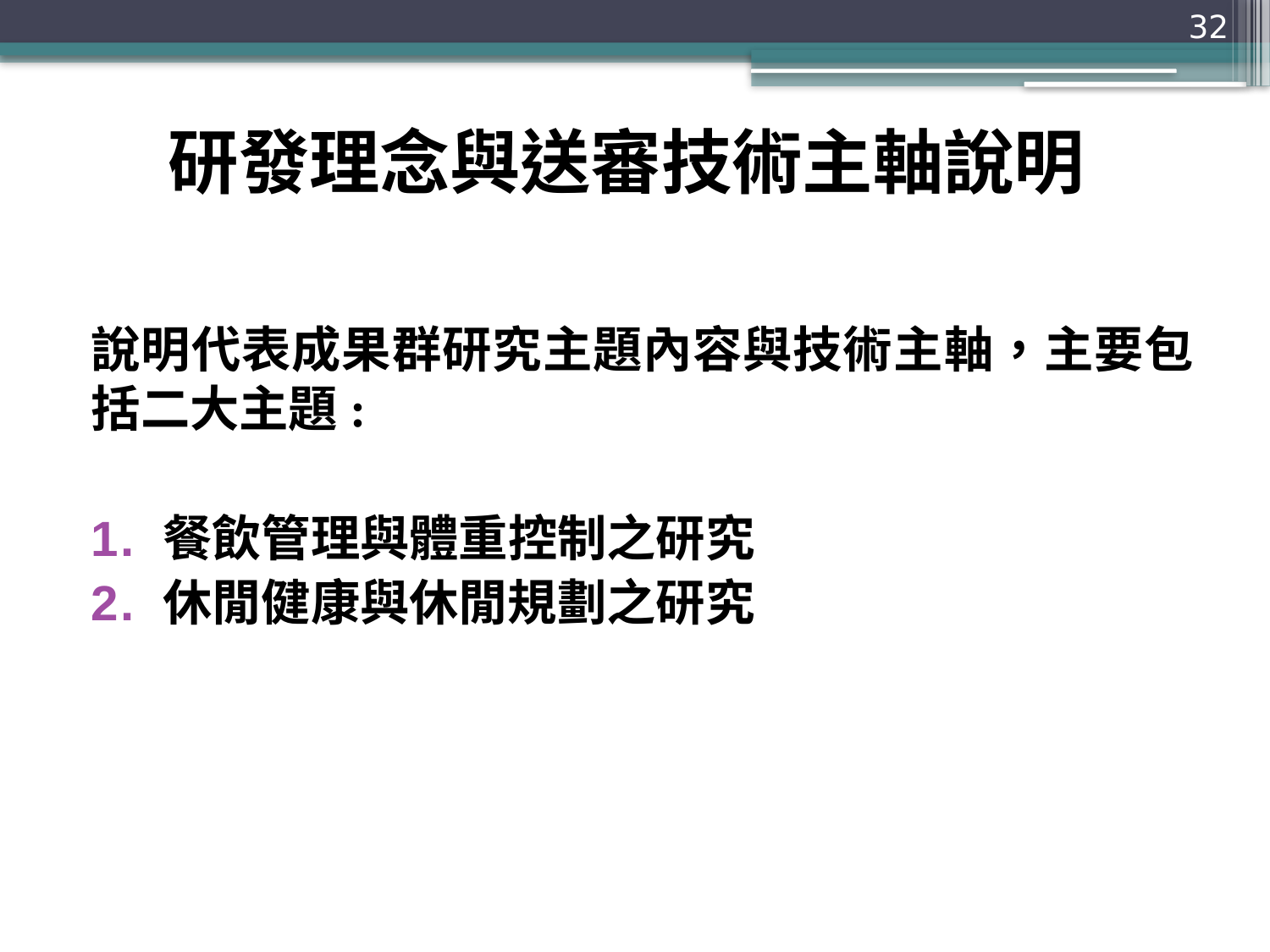

32
# 研發理念與送審技術主軸說明
說明代表成果群研究主題內容與技術主軸，主要包括二大主題:

餐飲管理與體重控制之研究
休閒健康與休閒規劃之研究